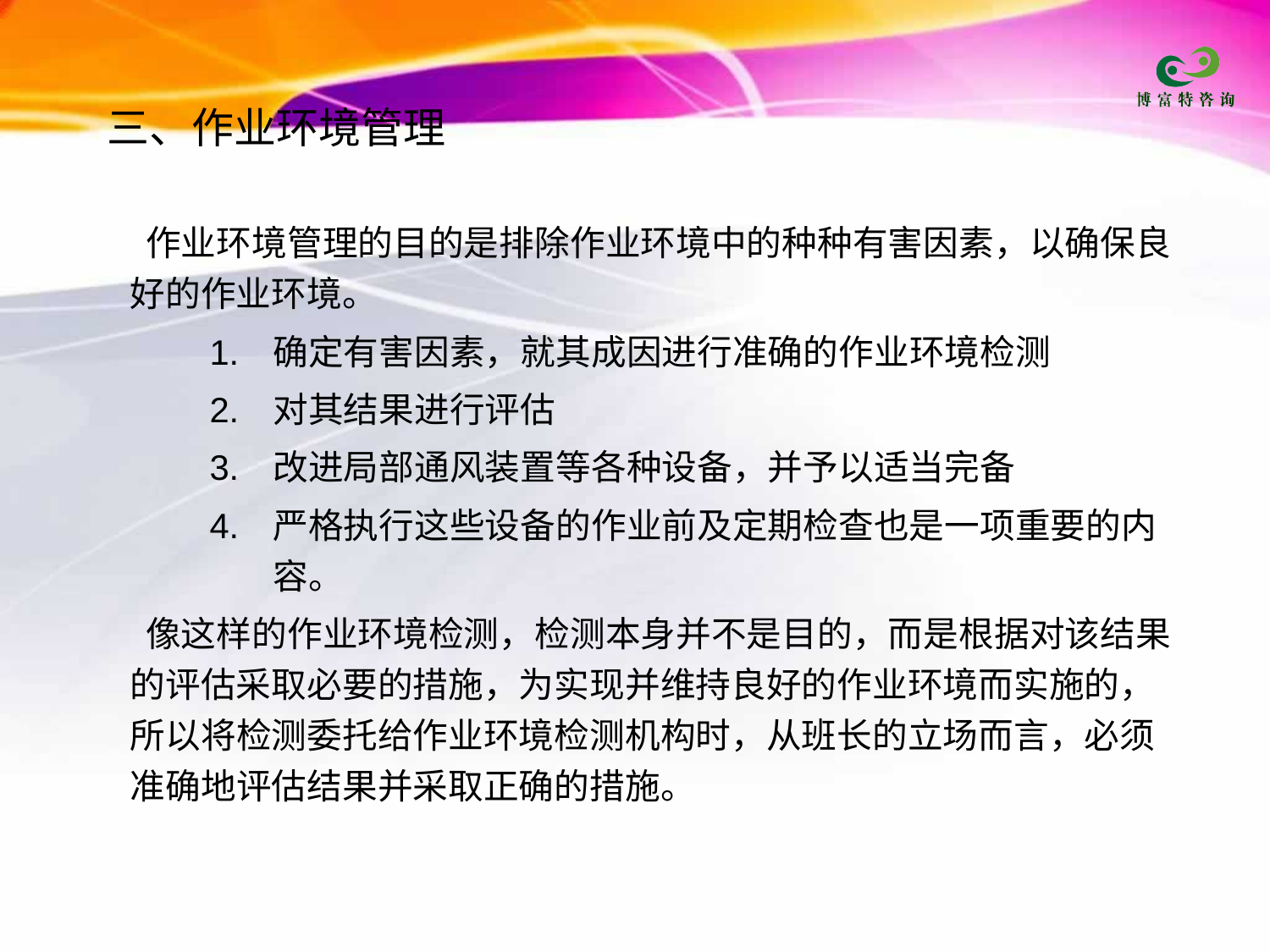

三、作业环境管理
       作业环境管理的目的是排除作业环境中的种种有害因素，以确保良好的作业环境。
确定有害因素，就其成因进行准确的作业环境检测
对其结果进行评估
改进局部通风装置等各种设备，并予以适当完备
严格执行这些设备的作业前及定期检查也是一项重要的内容。
       像这样的作业环境检测，检测本身并不是目的，而是根据对该结果的评估采取必要的措施，为实现并维持良好的作业环境而实施的，所以将检测委托给作业环境检测机构时，从班长的立场而言，必须准确地评估结果并采取正确的措施。